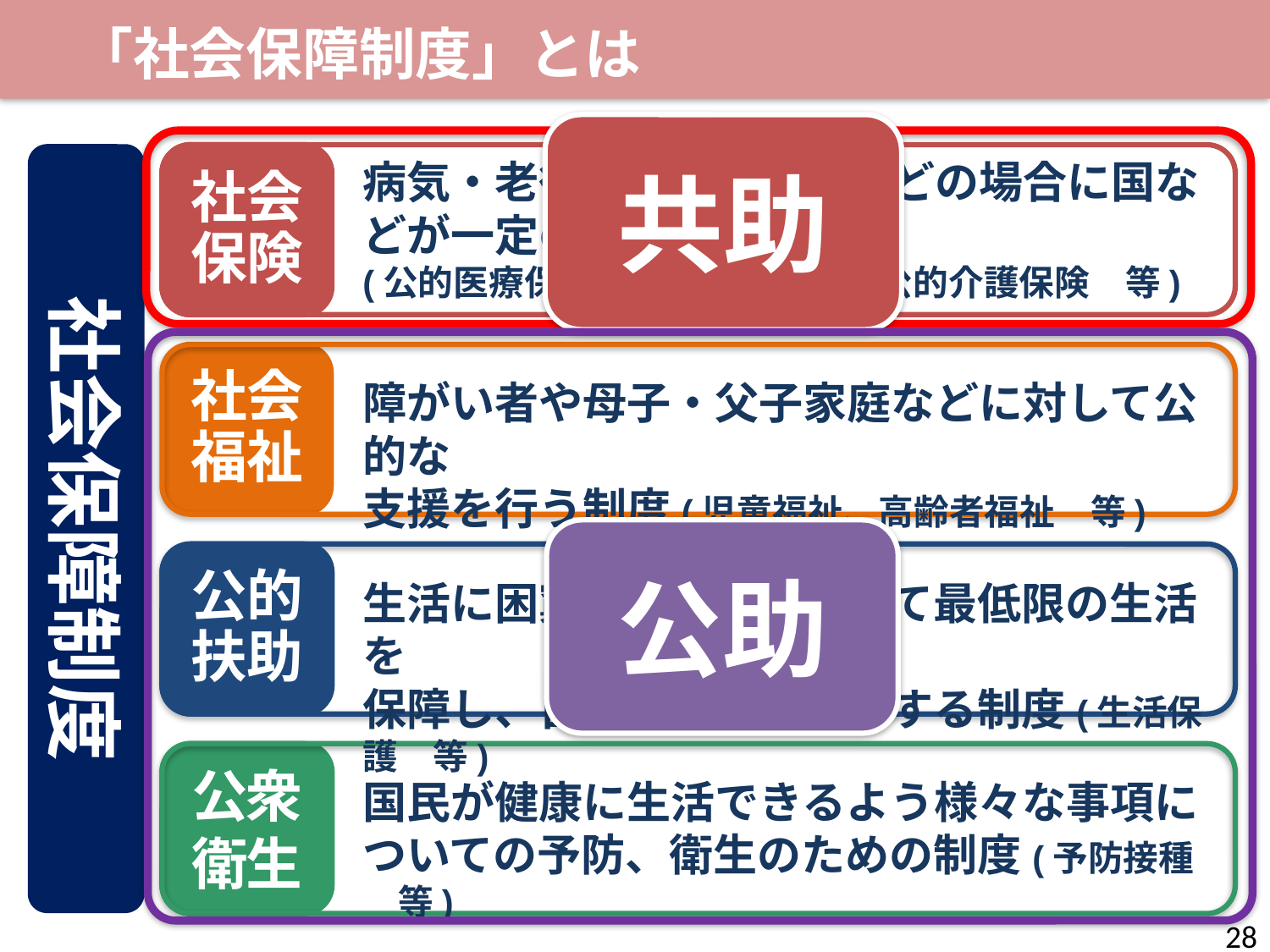

「社会保障制度」とは

共助

社会保障制度

社会
保険

社会
保険
病気・老後・介護・失業などの場合に国などが一定の給付を行う制度
(公的医療保険、公的年金保険、公的介護保険　等)

公助

社会
福祉

障がい者や母子・父子家庭などに対して公的な
支援を行う制度(児童福祉、高齢者福祉　等)

公的扶助
生活に困窮する国民に対して最低限の生活を
保障し、自立を助けようとする制度(生活保護　等)

公衆
衛生

国民が健康に生活できるよう様々な事項についての予防、衛生のための制度(予防接種　等)
28